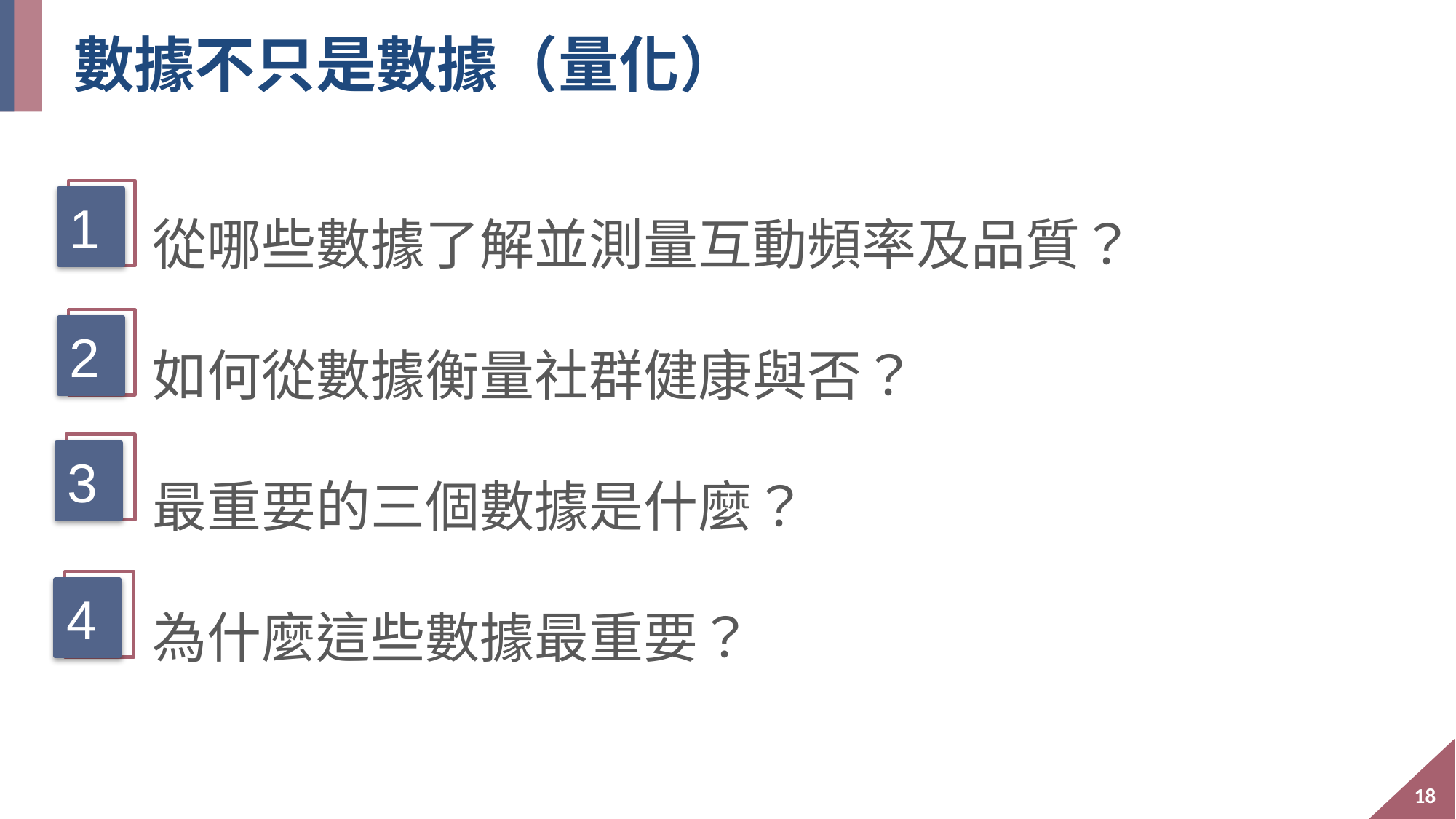

# 數據不只是數據（量化）
   從哪些數據了解並測量互動頻率及品質？
   如何從數據衡量社群健康與否？
   最重要的三個數據是什麼？
   為什麼這些數據最重要？

1

2

3

4
18